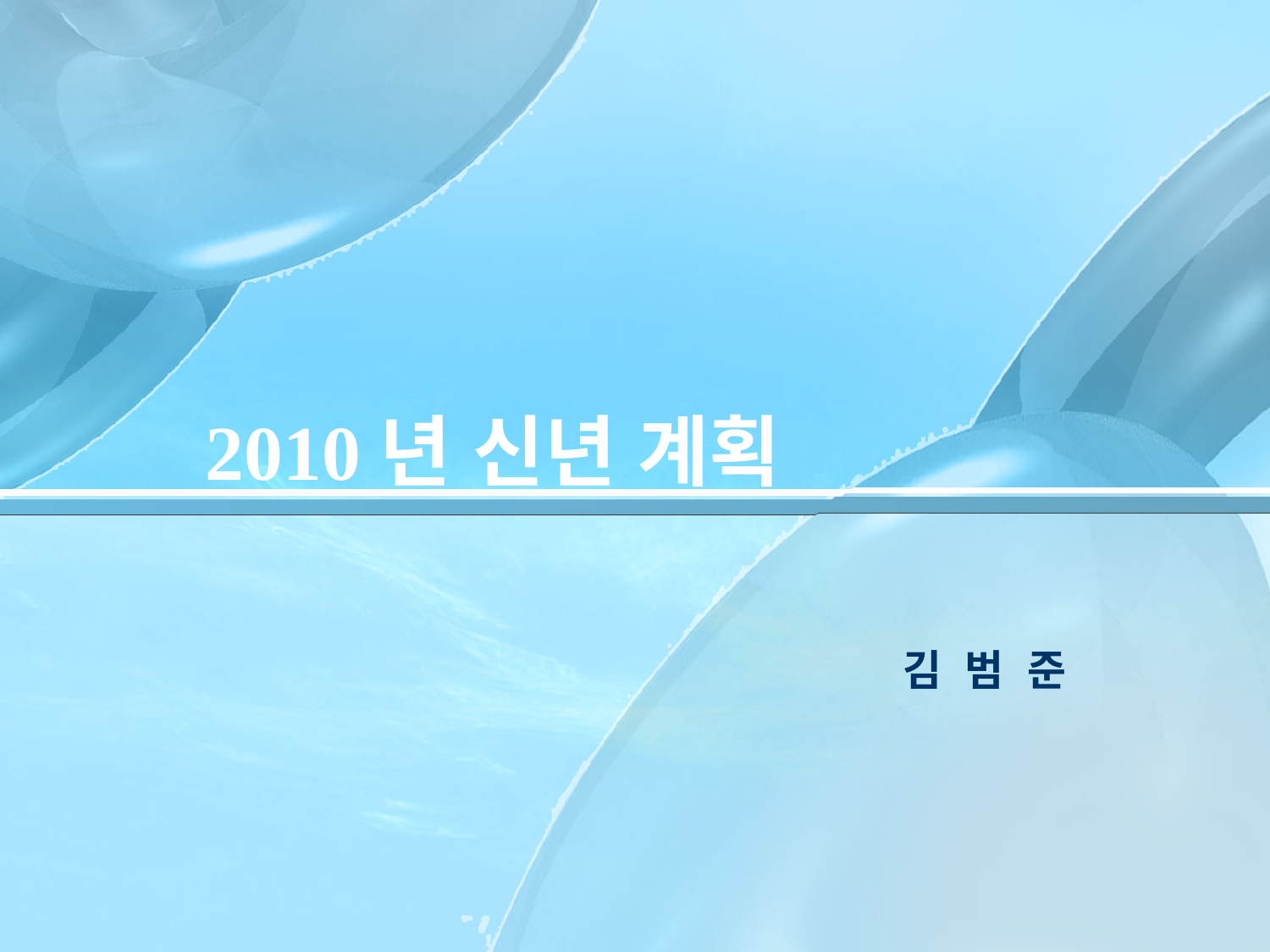

# 2010년 신년 계획

김  범  준